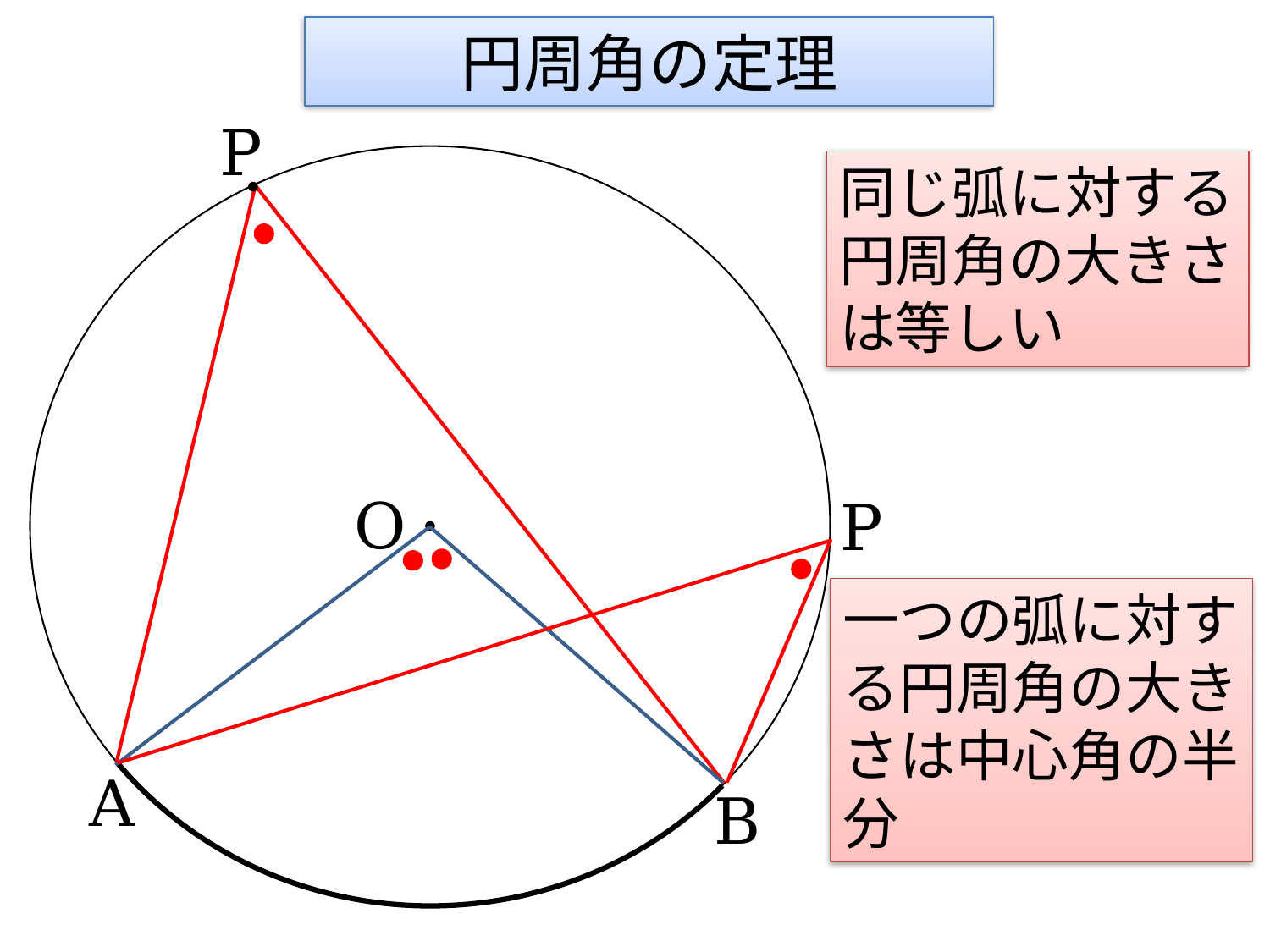

# 円周角の定理
P

同じ弧に対する円周角の大きさは等しい

O
P

一つの弧に対する円周角の大きさは中心角の半分
A
B